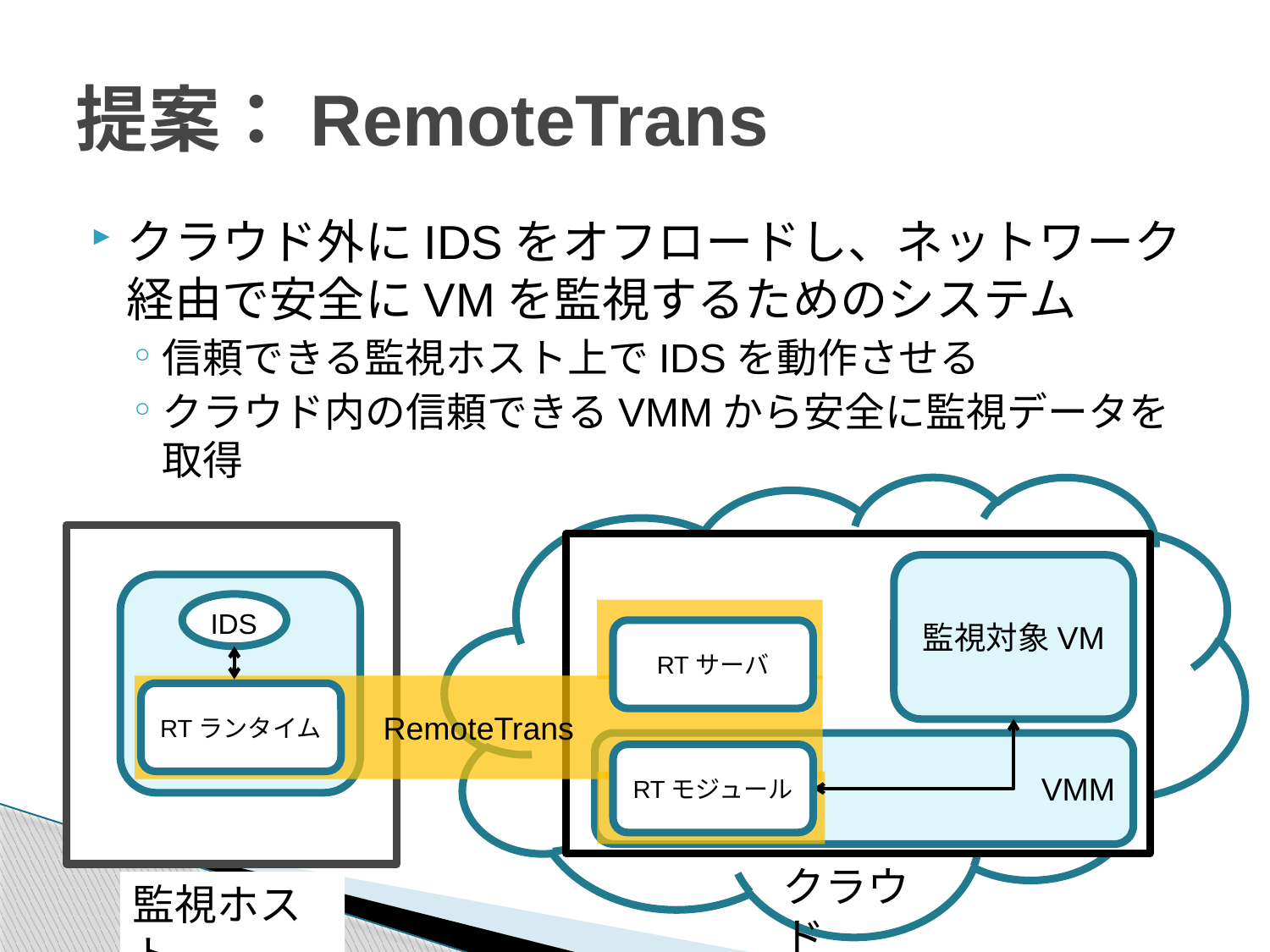

# 提案：RemoteTrans
クラウド外にIDSをオフロードし、ネットワーク経由で安全にVMを監視するためのシステム
信頼できる監視ホスト上でIDSを動作させる
クラウド内の信頼できるVMMから安全に監視データを取得

監視対象VM

IDS

RTサーバ
RemoteTrans
RTランタイム
VMM
RTモジュール

クラウド
監視ホスト